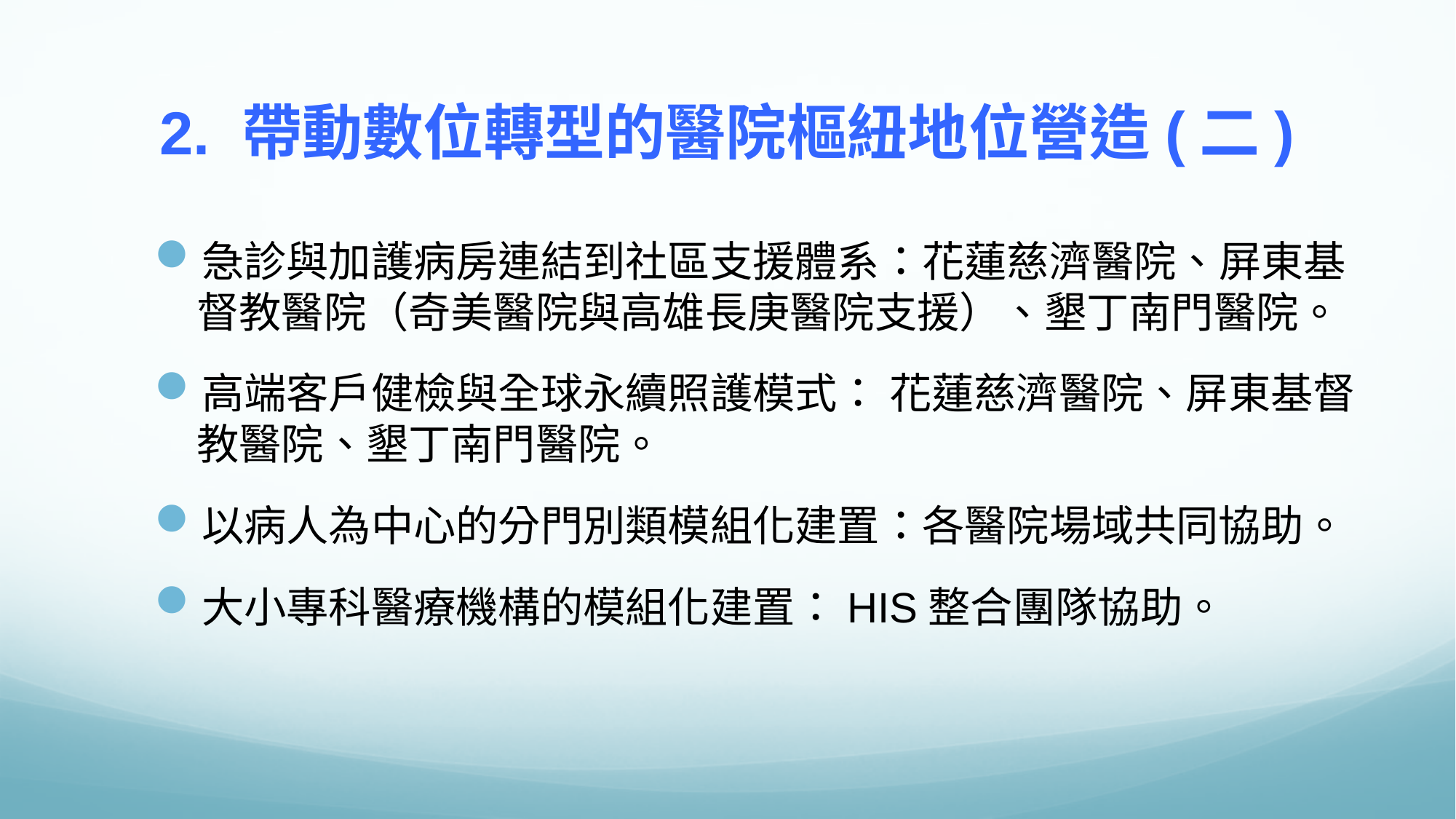

# 2. 帶動數位轉型的醫院樞紐地位營造(二)
急診與加護病房連結到社區支援體系：花蓮慈濟醫院、屏東基督教醫院（奇美醫院與高雄長庚醫院支援）、墾丁南門醫院。
高端客戶健檢與全球永續照護模式： 花蓮慈濟醫院、屏東基督教醫院、墾丁南門醫院。
以病人為中心的分門別類模組化建置：各醫院場域共同協助。
大小專科醫療機構的模組化建置：HIS整合團隊協助。